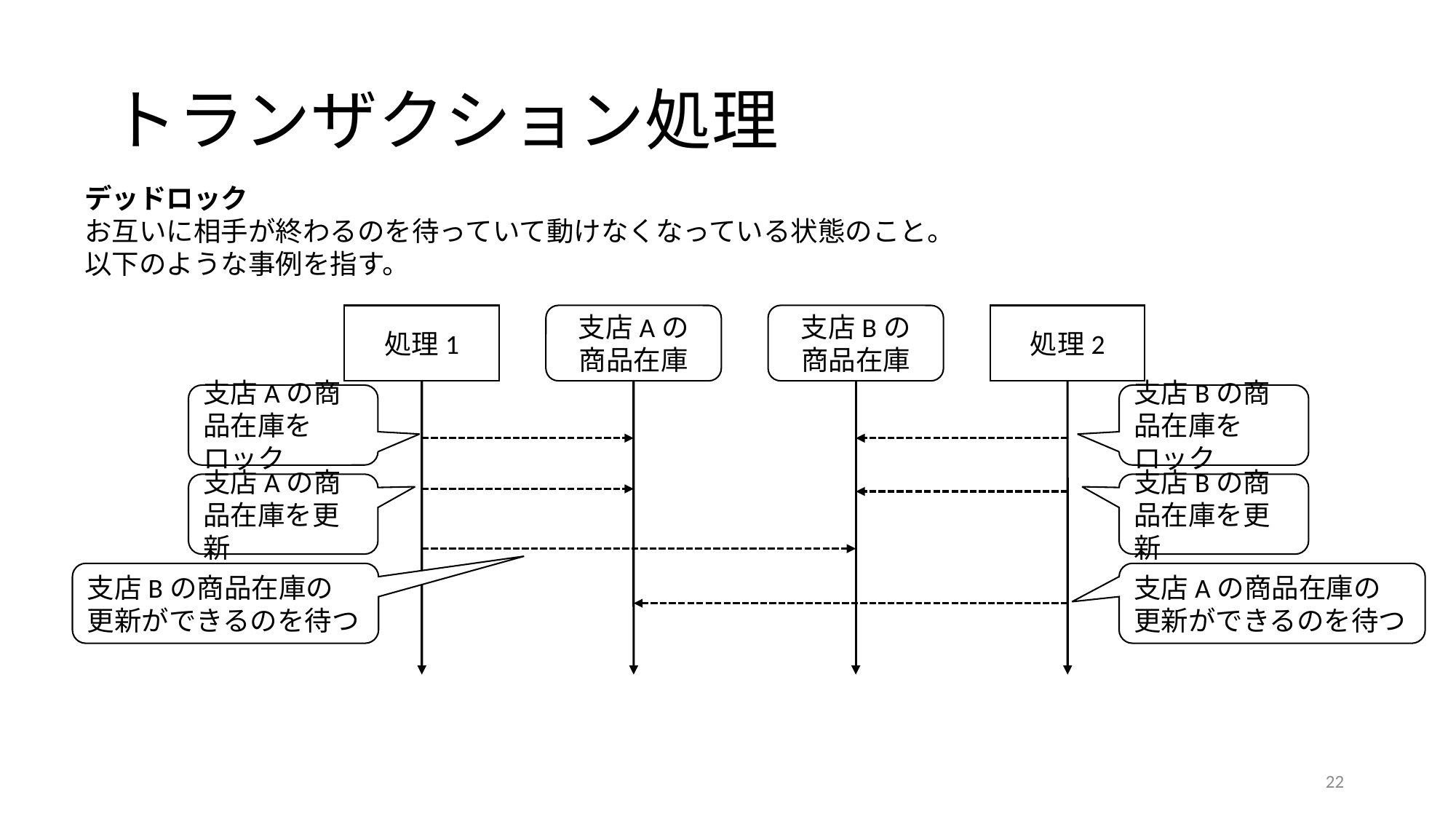

# トランザクション処理
デッドロック
お互いに相手が終わるのを待っていて動けなくなっている状態のこと。
以下のような事例を指す。
処理1
支店Aの
商品在庫
支店Bの
商品在庫
処理2
支店Aの商品在庫をロック
支店Bの商品在庫をロック
支店Aの商品在庫を更新
支店Bの商品在庫を更新
支店Bの商品在庫の
更新ができるのを待つ
支店Aの商品在庫の
更新ができるのを待つ
22